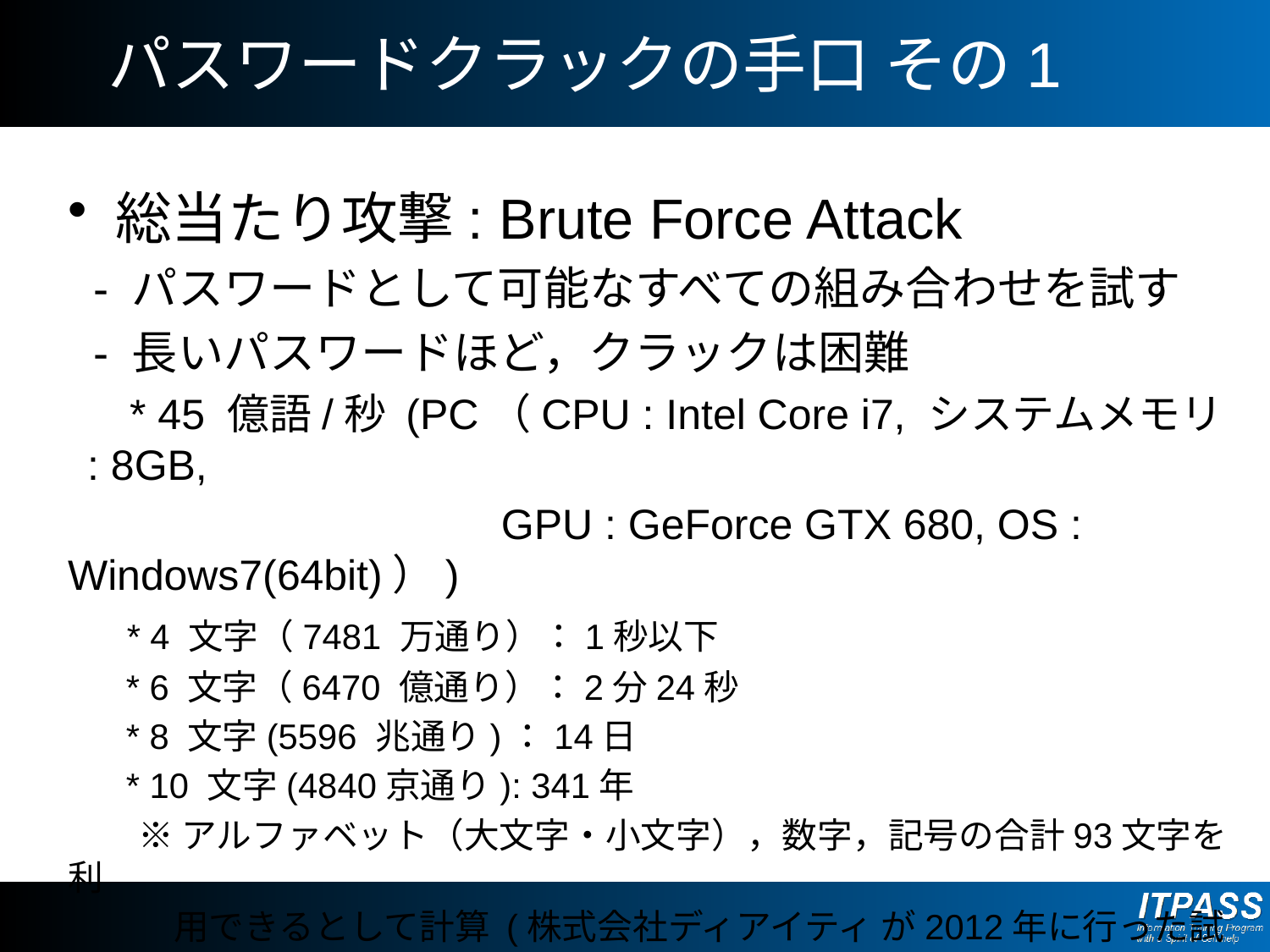

# パスワードクラックの手口 その1
総当たり攻撃: Brute Force Attack
  - パスワードとして可能なすべての組み合わせを試す
  - 長いパスワードほど，クラックは困難
　 * 45 億語/秒 (PC（CPU : Intel Core i7, システムメモリ : 8GB,
　　　　　　　　　　GPU : GeForce GTX 680, OS : Windows7(64bit)）)
     * 4 文字（7481 万通り）：1秒以下
      * 6 文字（6470 億通り）：2分24秒
      * 8 文字(5596 兆通り)：14日
      * 10 文字(4840京通り): 341年
　　※ アルファベット（大文字・小文字），数字，記号の合計93文字を利
　　　用できるとして計算 (株式会社ディアイティ が2012年に行った試算)
　　　http://www.dit.co.jp/index.html